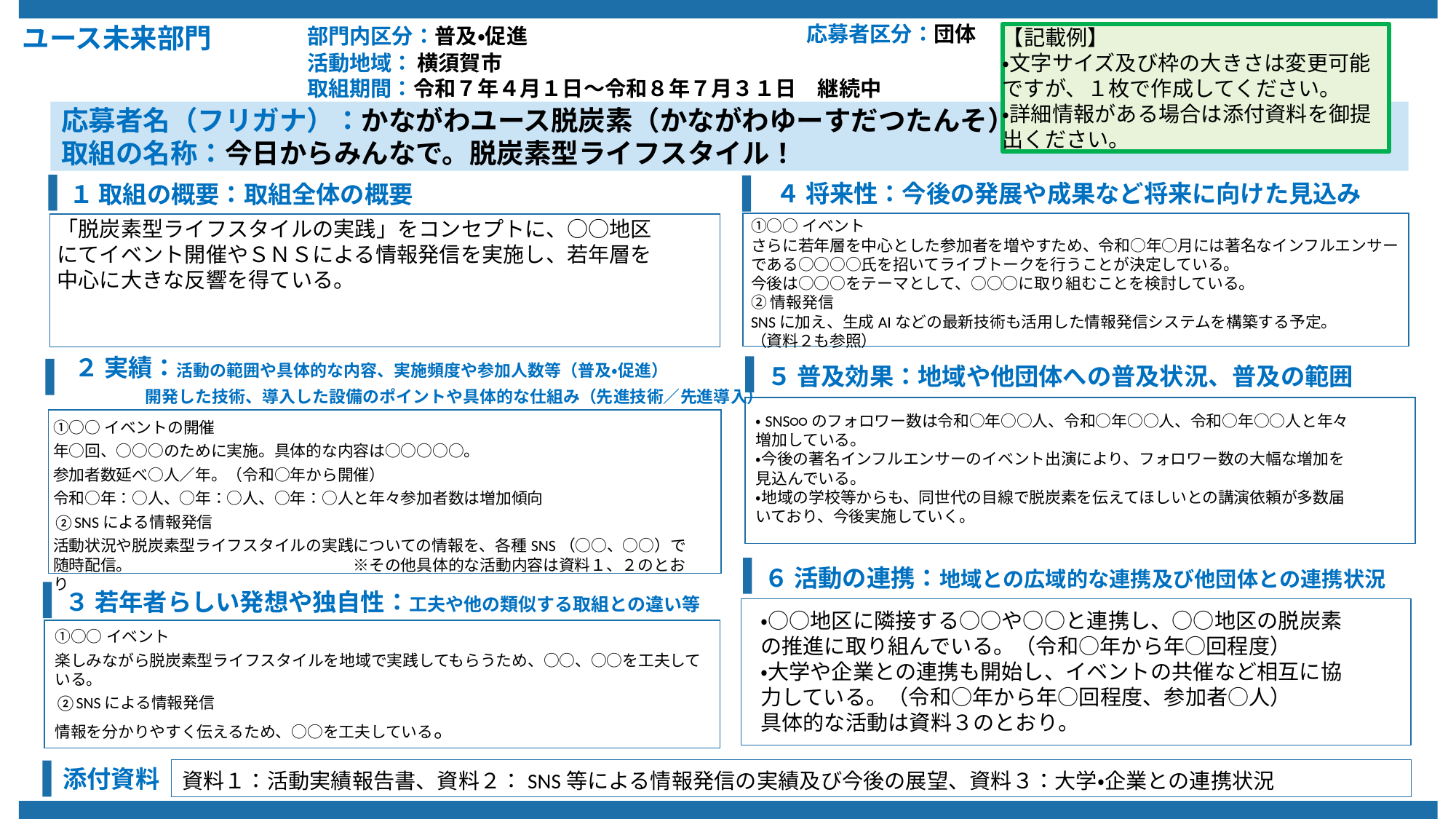

応募者区分：団体
ユース未来部門
部門内区分：普及・促進
【記載例】
・文字サイズ及び枠の大きさは変更可能ですが、１枚で作成してください。
・詳細情報がある場合は添付資料を御提出ください。
活動地域： 横須賀市
取組期間：令和７年４月１日～令和８年７月３１日　継続中
応募者名（フリガナ）：かながわユース脱炭素（かながわゆーすだつたんそ）
取組の名称：今日からみんなで。脱炭素型ライフスタイル！
４ 将来性：今後の発展や成果など将来に向けた見込み

１ 取組の概要：取組全体の概要

「脱炭素型ライフスタイルの実践」をコンセプトに、○○地区にてイベント開催やＳＮＳによる情報発信を実施し、若年層を中心に大きな反響を得ている。
①○○イベント
さらに若年層を中心とした参加者を増やすため、令和○年○月には著名なインフルエンサーである○○○○氏を招いてライブトークを行うことが決定している。
今後は○○○をテーマとして、○○○に取り組むことを検討している。
②情報発信
SNSに加え、生成AIなどの最新技術も活用した情報発信システムを構築する予定。
（資料２も参照）

２ 実績：活動の範囲や具体的な内容、実施頻度や参加人数等（普及・促進）
　　　　 開発した技術、導入した設備のポイントや具体的な仕組み（先進技術／先進導入）

５ 普及効果：地域や他団体への普及状況、普及の範囲

・SNS○○のフォロワー数は令和○年○○人、令和○年○○人、令和○年○○人と年々増加している。
・今後の著名インフルエンサーのイベント出演により、フォロワー数の大幅な増加を見込んでいる。
・地域の学校等からも、同世代の目線で脱炭素を伝えてほしいとの講演依頼が多数届いており、今後実施していく。

①○○イベントの開催
年○回、○○○のために実施。具体的な内容は○○○○○。
参加者数延べ○人／年。（令和○年から開催）
令和○年：○人、○年：○人、○年：○人と年々参加者数は増加傾向
②SNSによる情報発信
活動状況や脱炭素型ライフスタイルの実践についての情報を、各種SNS（○○、○○）で随時配信。　　　　　　　　　　　　　　※その他具体的な活動内容は資料１、２のとおり
６ 活動の連携：地域との広域的な連携及び他団体との連携状況

３ 若年者らしい発想や独自性：工夫や他の類似する取組との違い等

・○○地区に隣接する○○や○○と連携し、○○地区の脱炭素の推進に取り組んでいる。（令和○年から年○回程度）
・大学や企業との連携も開始し、イベントの共催など相互に協力している。（令和○年から年○回程度、参加者○人）
具体的な活動は資料３のとおり。

①○○イベント
楽しみながら脱炭素型ライフスタイルを地域で実践してもらうため、○○、○○を工夫している。
②SNSによる情報発信
情報を分かりやすく伝えるため、○○を工夫している。
添付資料

資料１：活動実績報告書、資料２：SNS等による情報発信の実績及び今後の展望、資料３：大学・企業との連携状況